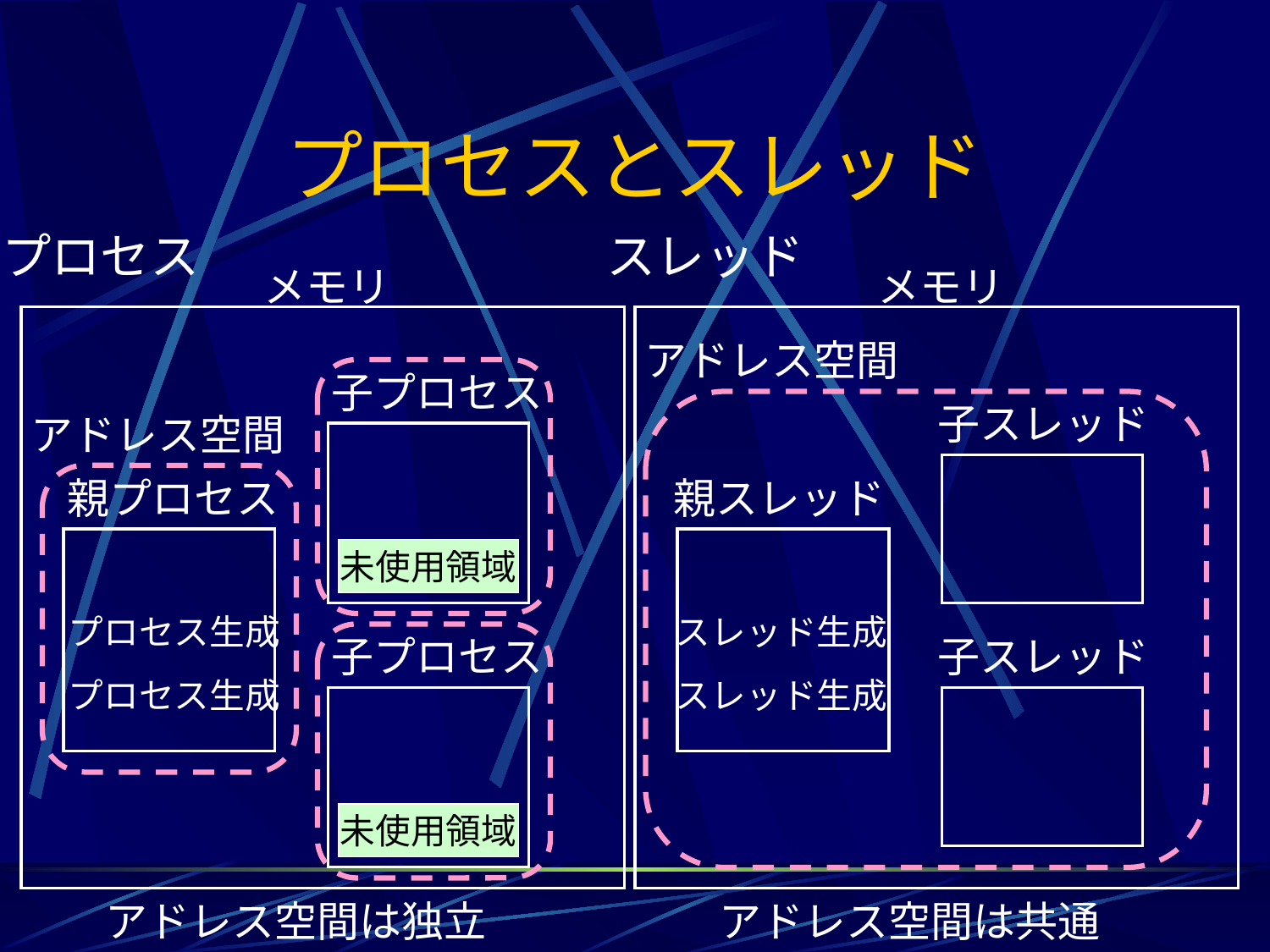

# プロセスとスレッド
プロセス
スレッド
メモリ
メモリ

アドレス空間

子プロセス

子プロセス

子スレッド

子スレッド

アドレス空間

親プロセス
親スレッド

未使用領域
未使用領域
プロセス生成
プロセス生成
スレッド生成
スレッド生成

アドレス空間は独立
アドレス空間は共通